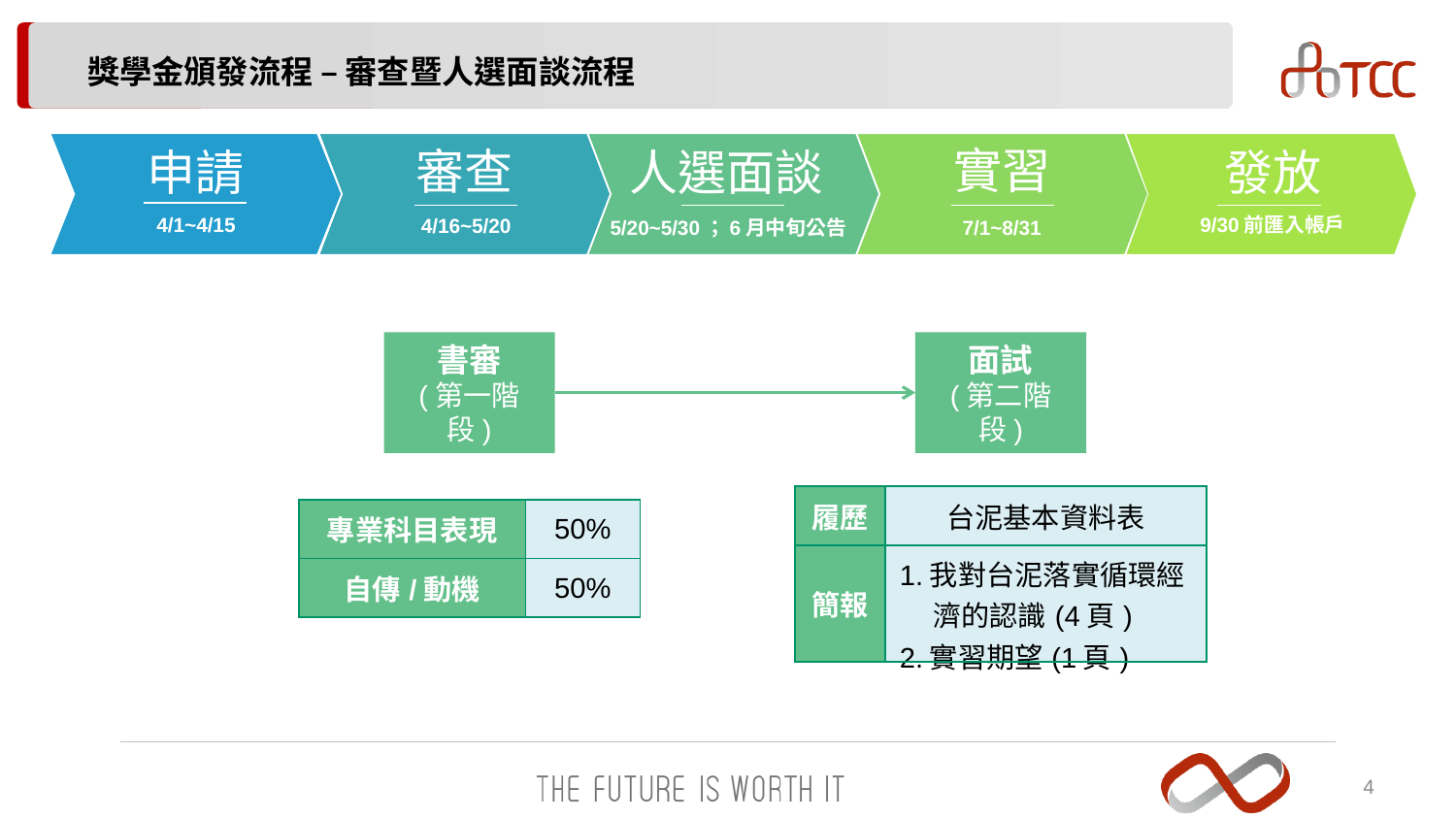

# 獎學金頒發流程 – 審查暨人選面談流程
實習
實習

審查
審查

申請
申請
人選面談
人選面談
發放
發放
9/30前匯入帳戶
9/30前匯入帳戶
5/1~5/30；6月中旬公告
4/1~4/15
4/1~4/15
4/16~4/30
4/16~5/20
5/20~5/30；6月中旬公告
7/1~8/31
7/1~8/31
書審
(第一階段)
面試
(第二階段)
| 履歷 | 台泥基本資料表 |
| --- | --- |
| 簡報 | 1.我對台泥落實循環經 濟的認識(4頁) 2.實習期望(1頁) |
| 專業科目表現 | 50% |
| --- | --- |
| 自傳/動機 | 50% |
4